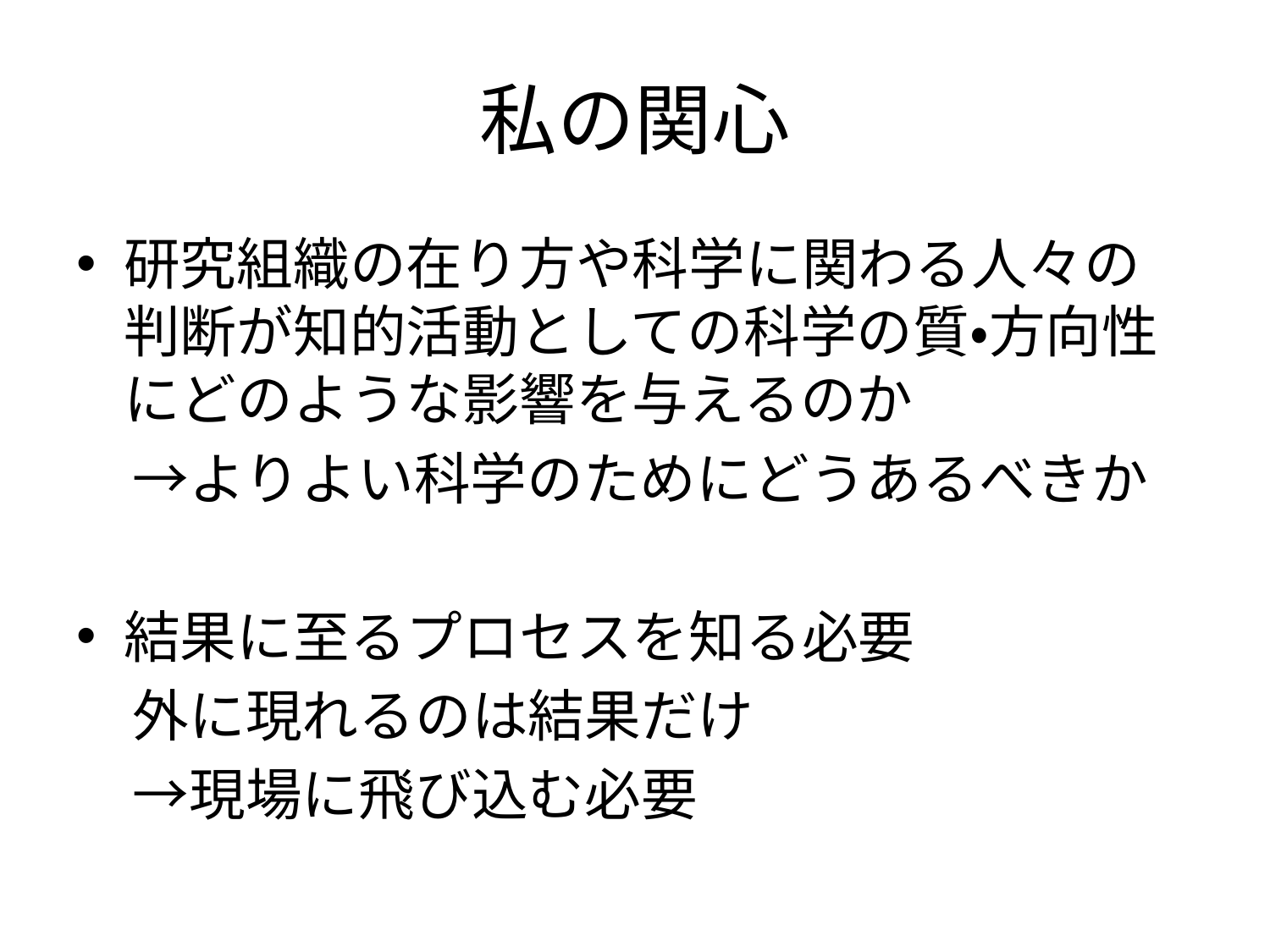

# 私の関心
研究組織の在り方や科学に関わる人々の判断が知的活動としての科学の質・方向性にどのような影響を与えるのか
　→よりよい科学のためにどうあるべきか

結果に至るプロセスを知る必要
　外に現れるのは結果だけ
　→現場に飛び込む必要